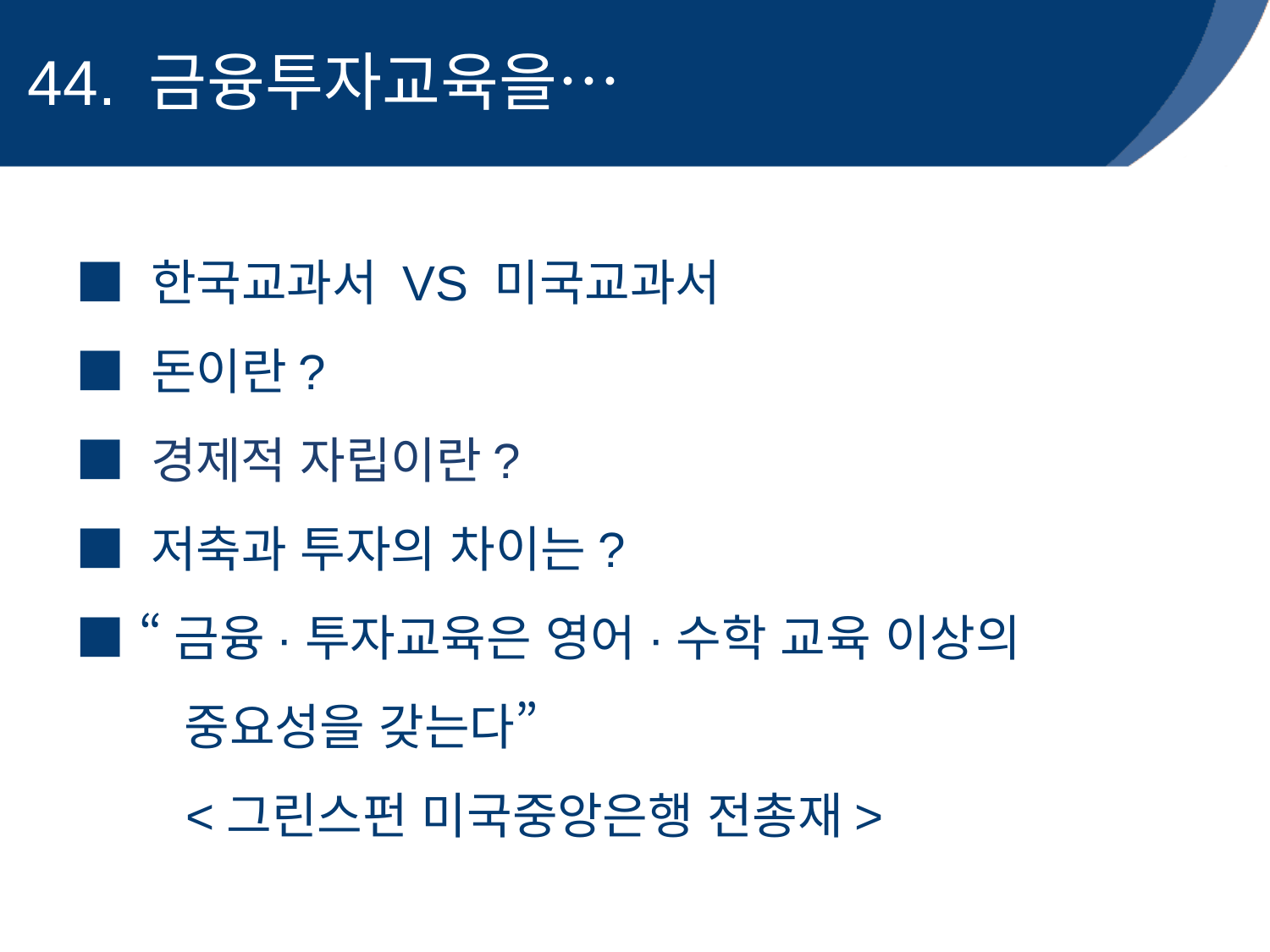

# 44. 금융투자교육을…
■ 한국교과서 VS 미국교과서
■ 돈이란?
■ 경제적 자립이란?
■ 저축과 투자의 차이는?
■ “금융·투자교육은 영어·수학 교육 이상의
       중요성을 갖는다”
        <그린스펀 미국중앙은행 전총재>